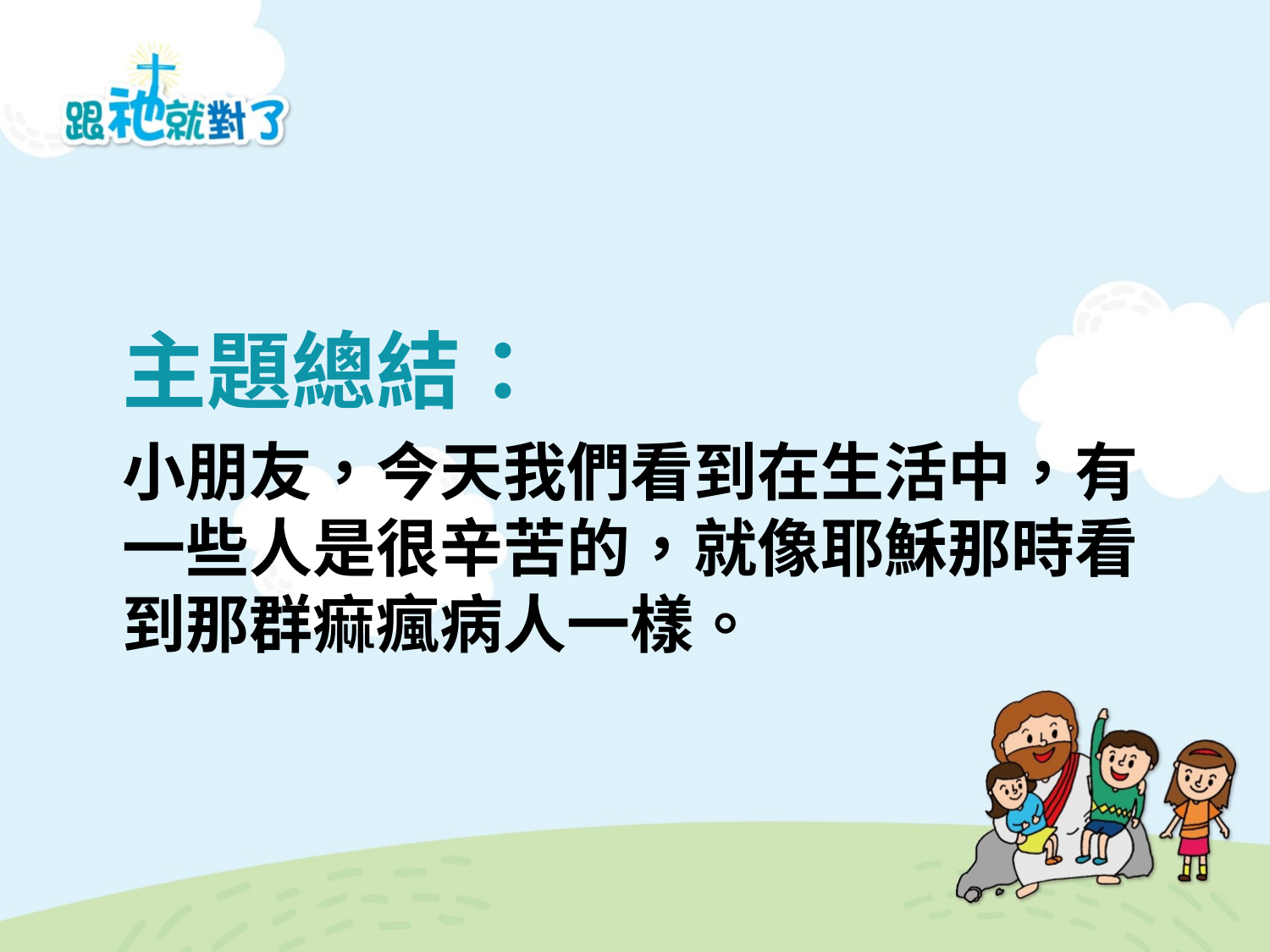

主題總結：
小朋友，今天我們看到在生活中，有一些人是很辛苦的，就像耶穌那時看到那群痲瘋病人一樣。